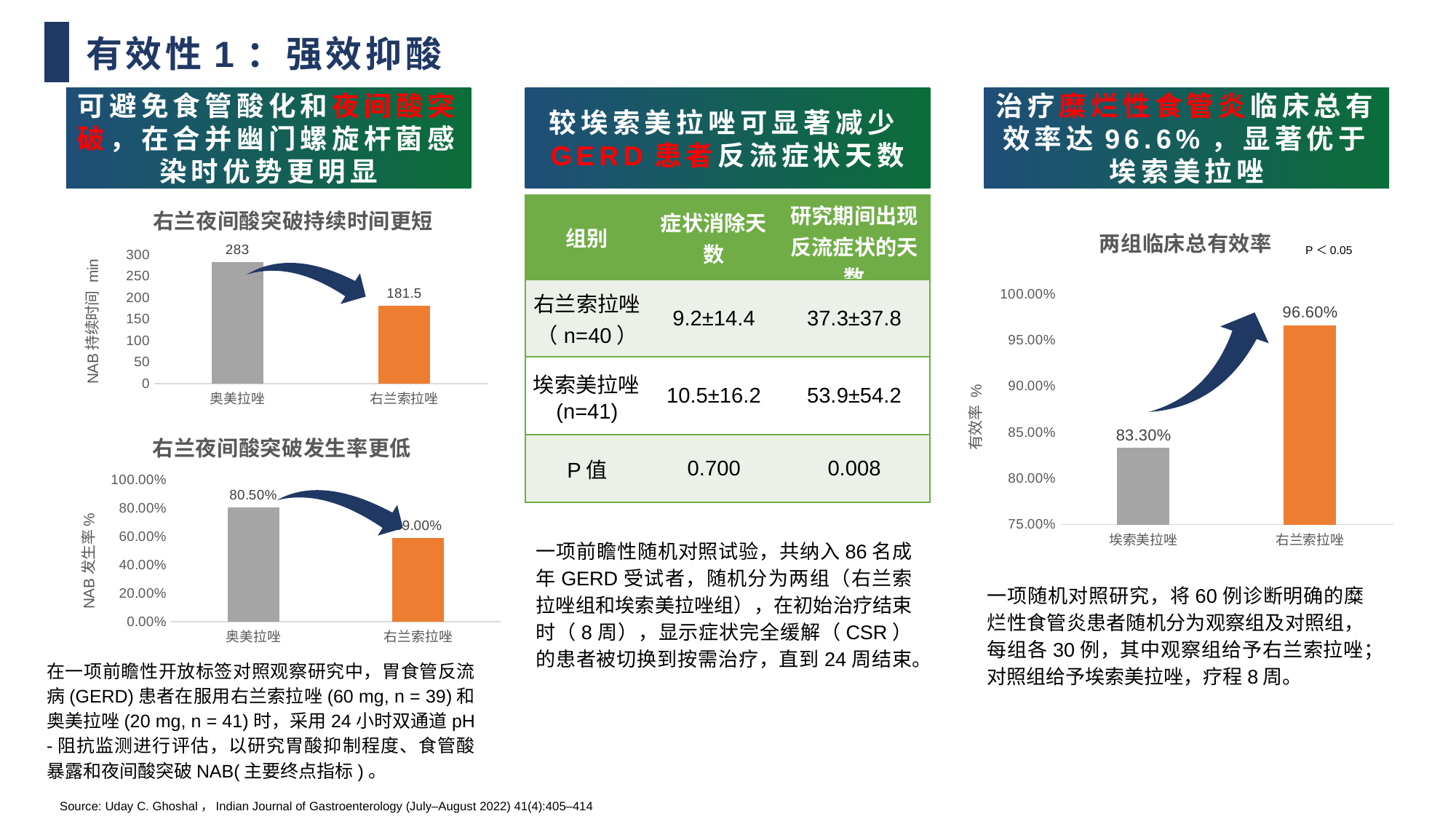

# 有效性1：强效抑酸
治疗糜烂性食管炎临床总有效率达96.6%，显著优于埃索美拉唑
可避免食管酸化和夜间酸突破，在合并幽门螺旋杆菌感染时优势更明显
较埃索美拉唑可显著减少GERD患者反流症状天数

### Chart:

| Category | 右兰夜间酸突破持续时间更短 |
|---|---|
| 奥美拉唑 | 283.0 |
| 右兰索拉唑 | 181.5 |
| 组别 | 症状消除天数 | 研究期间出现 反流症状的天数 |
| --- | --- | --- |
| 右兰索拉唑（n=40） | 9.2±14.4 | 37.3±37.8 |
| 埃索美拉唑(n=41) | 10.5±16.2 | 53.9±54.2 |
| P值 | 0.700 | 0.008 |

### Chart: 两组临床总有效率

| Category | 有效率 % |
|---|---|
| 埃索美拉唑 | 0.833 |
| 右兰索拉唑 | 0.966 |
P＜0.05

### Chart:

| Category | 右兰夜间酸突破发生率更低 |
|---|---|
| 奥美拉唑 | 0.805 |
| 右兰索拉唑 | 0.59 |
一项前瞻性随机对照试验，共纳入86名成年GERD受试者，随机分为两组（右兰索拉唑组和埃索美拉唑组），在初始治疗结束时（8周），显示症状完全缓解（CSR）的患者被切换到按需治疗，直到24周结束。
一项随机对照研究，将60例诊断明确的糜烂性食管炎患者随机分为观察组及对照组，每组各30例，其中观察组给予右兰索拉唑；对照组给予埃索美拉唑，疗程8周。
在一项前瞻性开放标签对照观察研究中，胃食管反流病(GERD)患者在服用右兰索拉唑(60 mg, n = 39)和奥美拉唑(20 mg, n = 41)时，采用24小时双通道pH -阻抗监测进行评估，以研究胃酸抑制程度、食管酸暴露和夜间酸突破NAB(主要终点指标)。
Source: Uday C. Ghoshal，Indian Journal of Gastroenterology (July–August 2022) 41(4):405–414